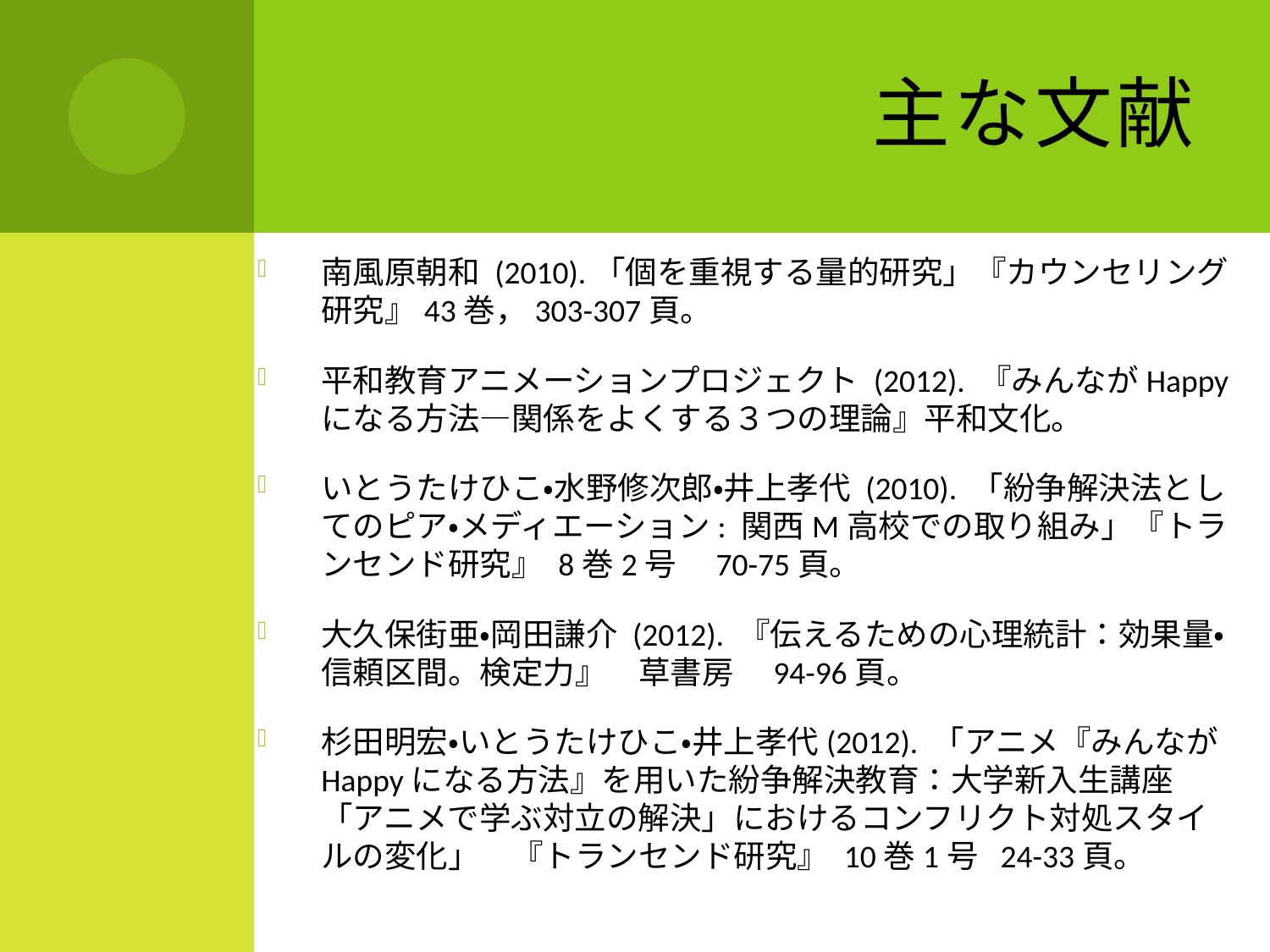

# 主な文献
南風原朝和 (2010).「個を重視する量的研究」『カウンセリング研究』43巻，303-307頁。
平和教育アニメーションプロジェクト (2012). 『みんながHappyになる方法―関係をよくする３つの理論』平和文化。
いとうたけひこ・水野修次郎・井上孝代 (2010). 「紛争解決法としてのピア・メディエーション: 関西M高校での取り組み」『トランセンド研究』 8巻2号　70-75頁。
大久保街亜・岡田謙介 (2012). 『伝えるための心理統計：効果量・信頼区間。検定力』　草書房　94-96頁。
杉田明宏・いとうたけひこ・井上孝代(2012). 「アニメ『みんながHappyになる方法』を用いた紛争解決教育：大学新入生講座「アニメで学ぶ対立の解決」におけるコンフリクト対処スタイルの変化」　『トランセンド研究』 10巻1号  24-33頁。